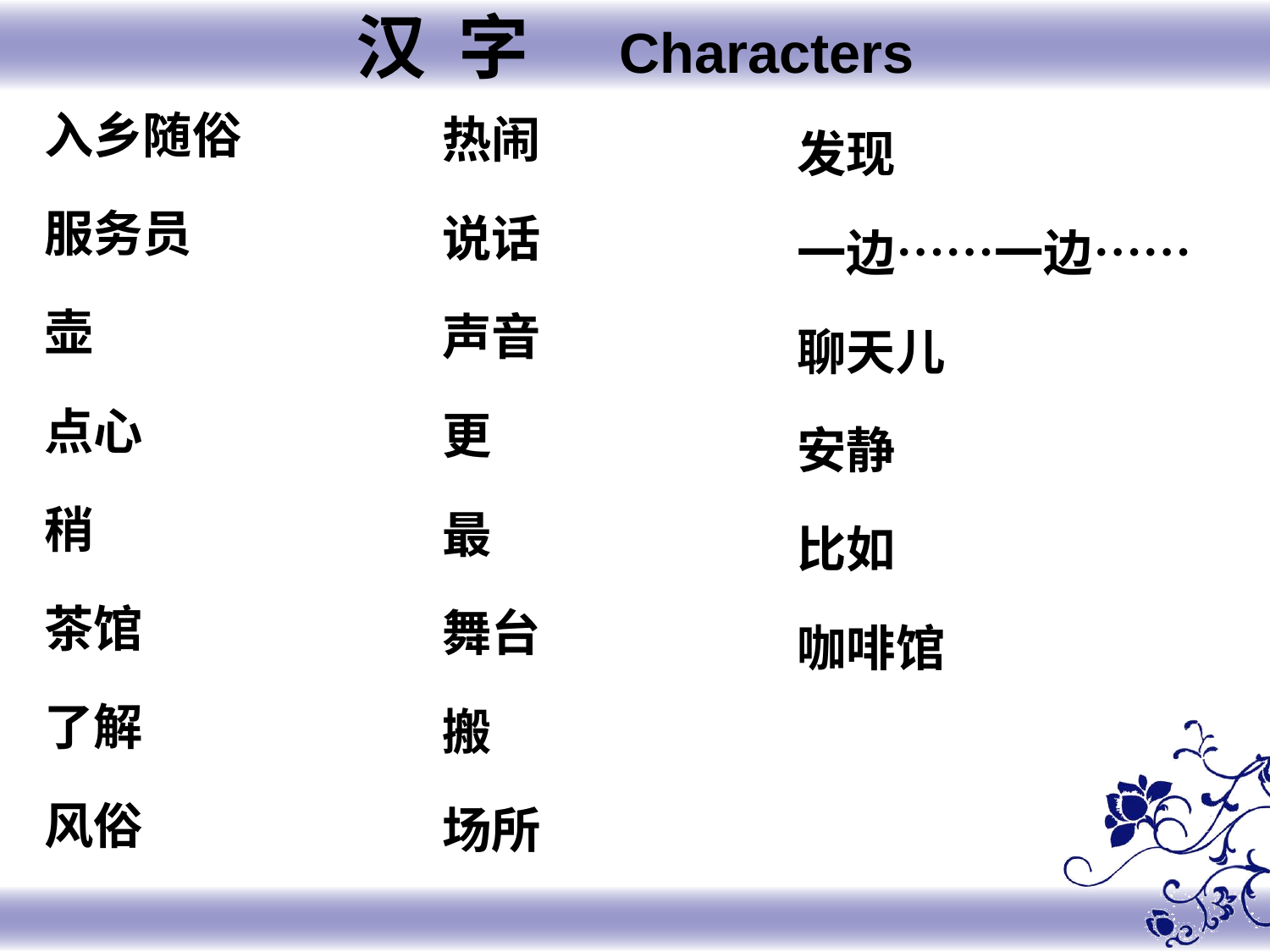

汉  字     Characters
入乡随俗
服务员
壶
点心
稍
茶馆
了解
风俗

热闹
说话
声音
更
最
舞台
搬
场所
发现
一边……一边……
聊天儿
安静
比如
咖啡馆